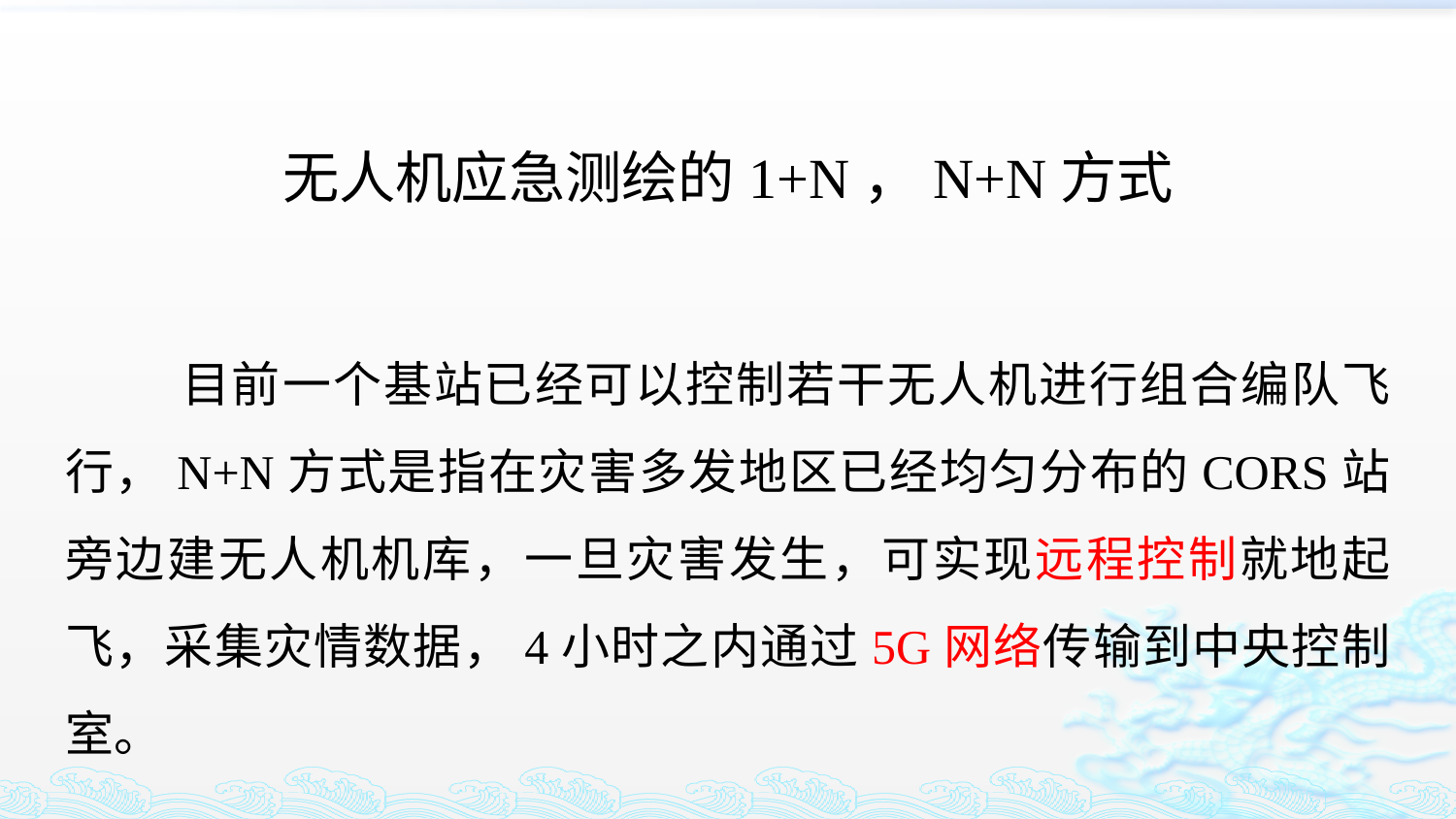

无人机应急测绘的1+N，N+N方式
        目前一个基站已经可以控制若干无人机进行组合编队飞行，N+N方式是指在灾害多发地区已经均匀分布的CORS站旁边建无人机机库，一旦灾害发生，可实现远程控制就地起飞，采集灾情数据，4小时之内通过5G网络传输到中央控制室。